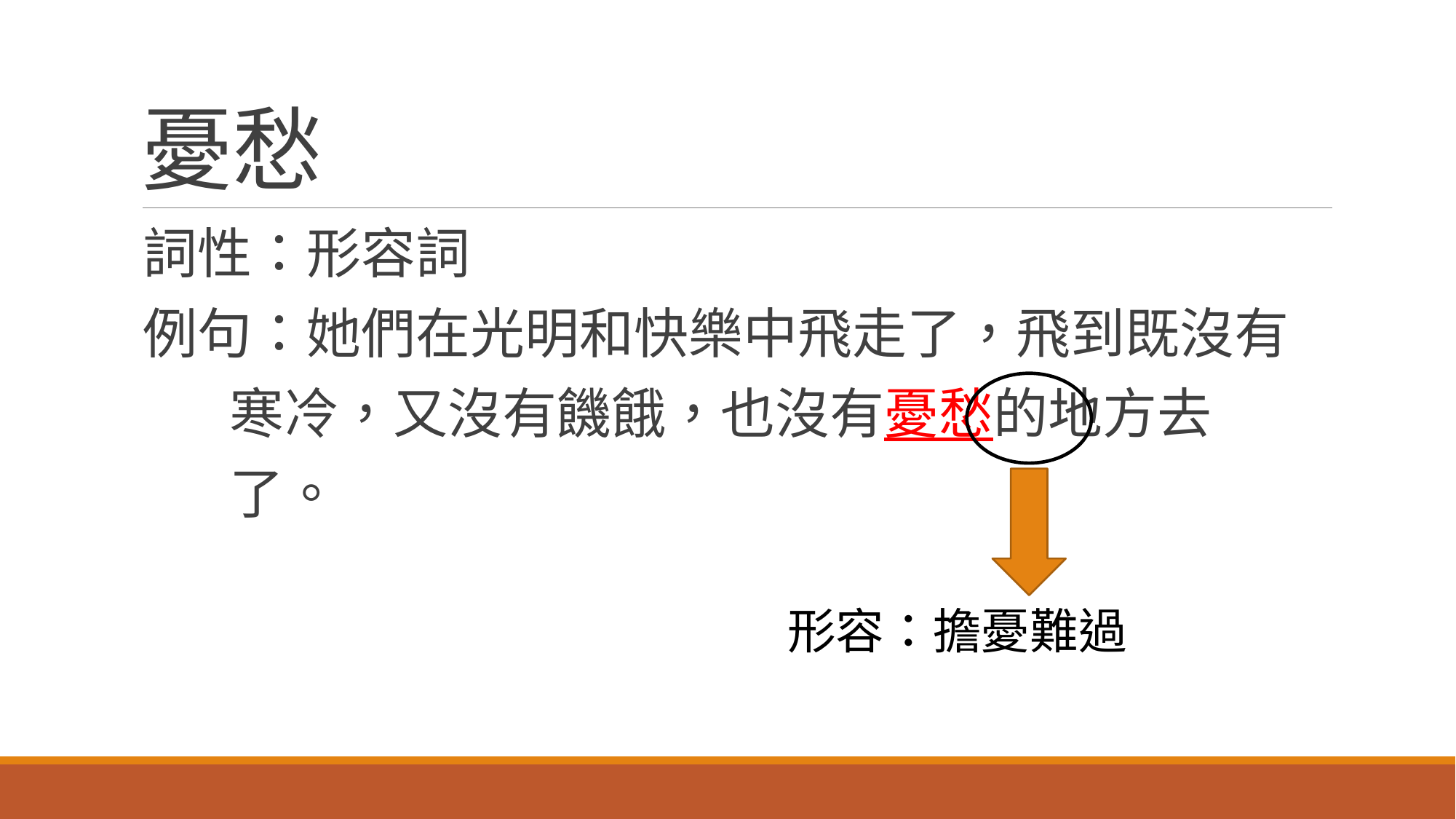

# 憂愁
詞性：形容詞
例句：她們在光明和快樂中飛走了，飛到既沒有
      寒冷，又沒有饑餓，也沒有憂愁的地方去
      了。

形容：擔憂難過